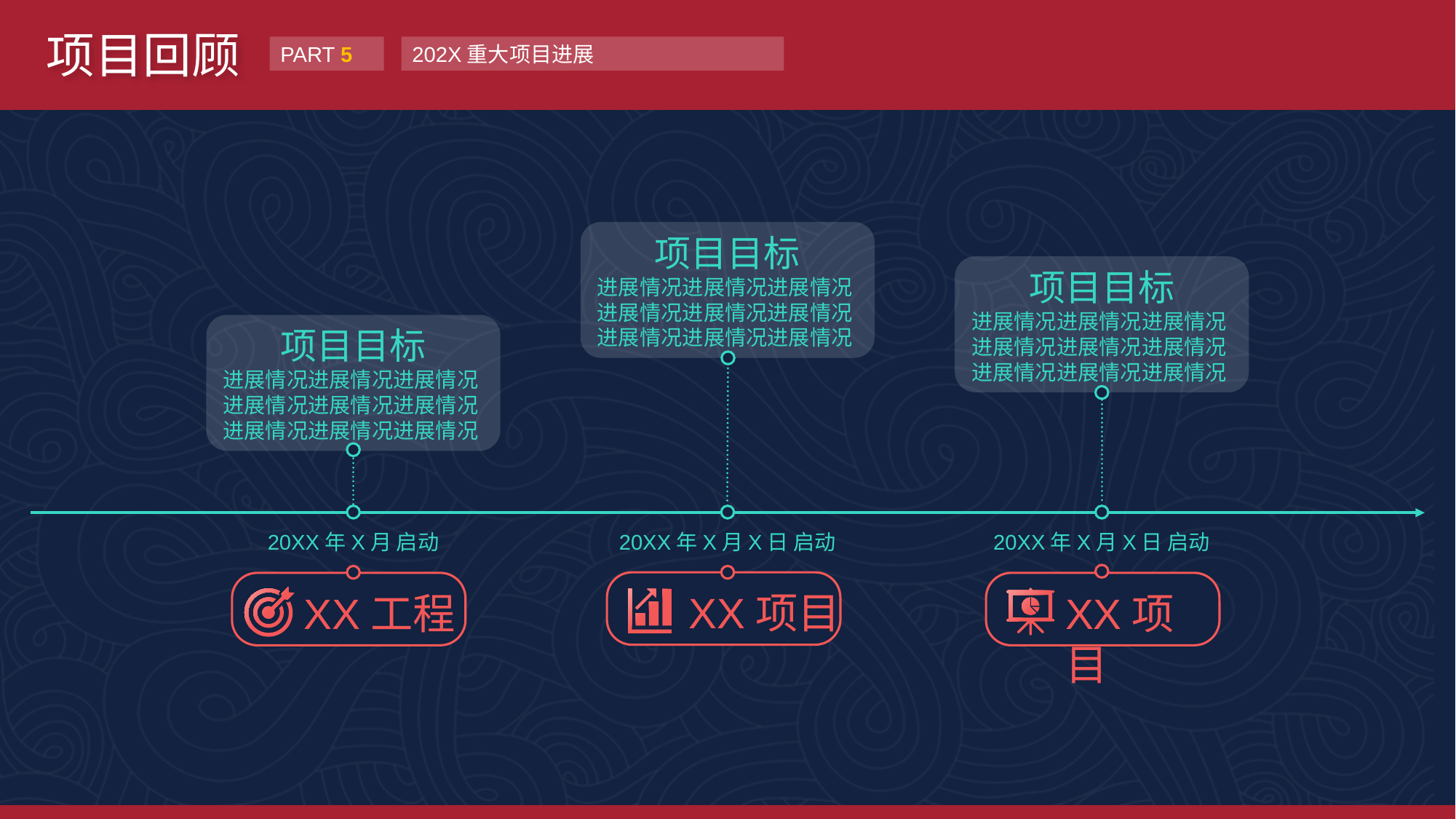

项目回顾
PART 5
202X重大项目进展
项目目标
进展情况进展情况进展情况进展情况进展情况进展情况进展情况进展情况进展情况
项目目标
进展情况进展情况进展情况进展情况进展情况进展情况进展情况进展情况进展情况
项目目标
进展情况进展情况进展情况进展情况进展情况进展情况进展情况进展情况进展情况

20XX年X月 启动
20XX年X月X日 启动
20XX年X月X日 启动

XX项目

XX工程

XX项目